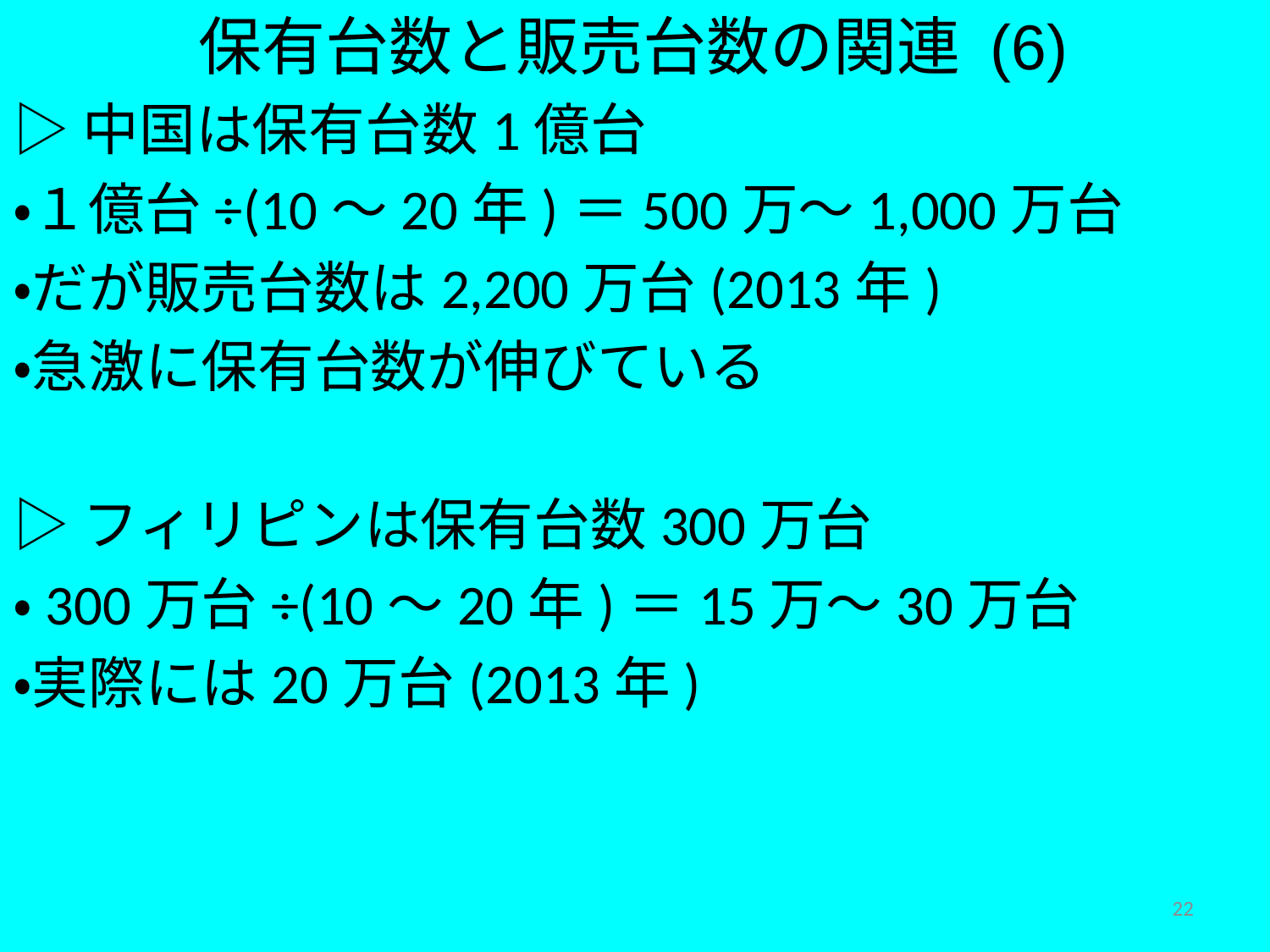

保有台数と販売台数の関連 (6)
▷中国は保有台数1億台
・１億台÷(10～20年)＝500万～1,000万台
・だが販売台数は2,200万台(2013年)
・急激に保有台数が伸びている

▷フィリピンは保有台数300万台
・300万台÷(10～20年)＝15万～30万台
・実際には20万台(2013年)

22